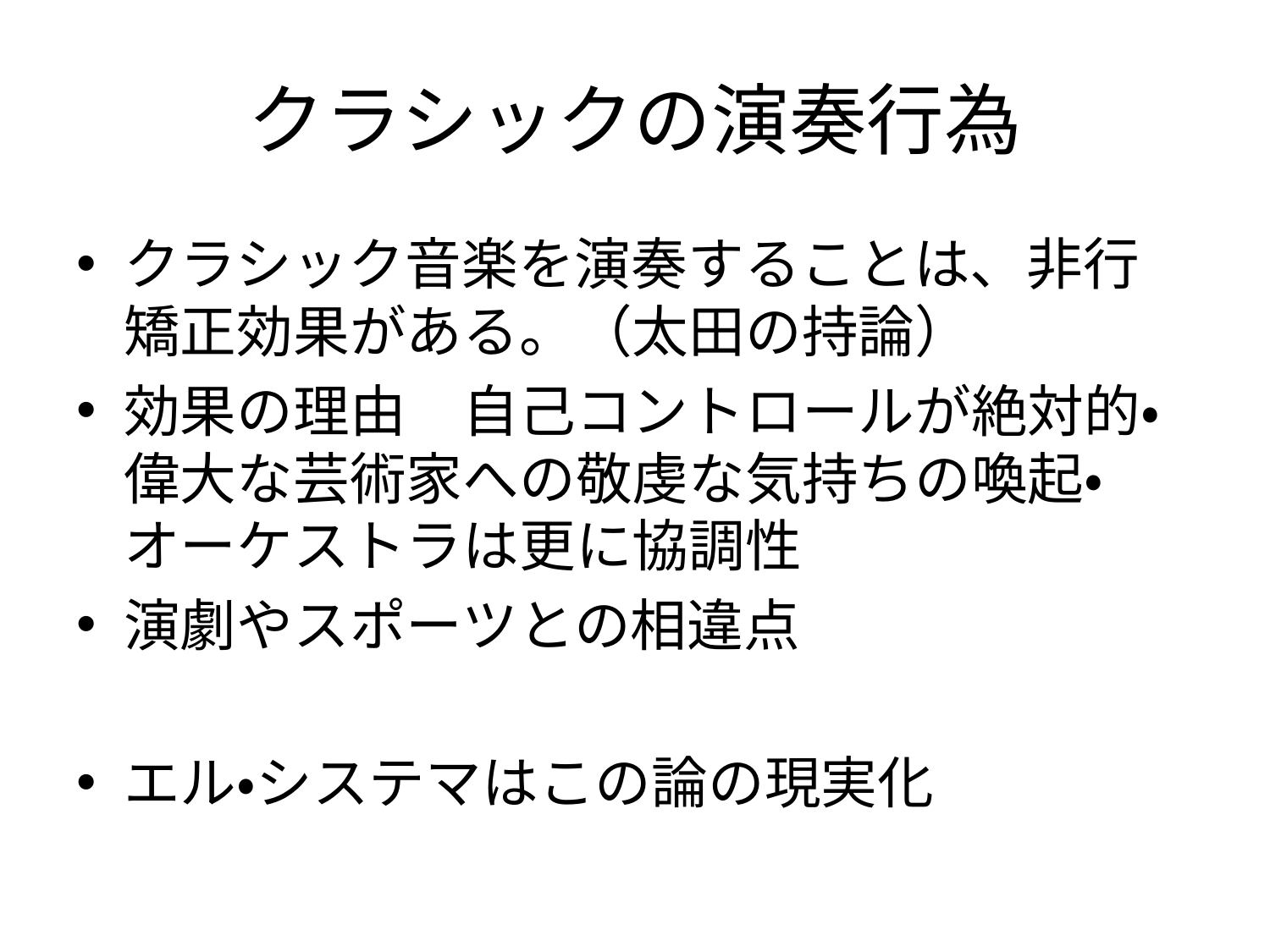

# クラシックの演奏行為
クラシック音楽を演奏することは、非行矯正効果がある。（太田の持論）
効果の理由　自己コントロールが絶対的・偉大な芸術家への敬虔な気持ちの喚起・オーケストラは更に協調性
演劇やスポーツとの相違点

エル・システマはこの論の現実化